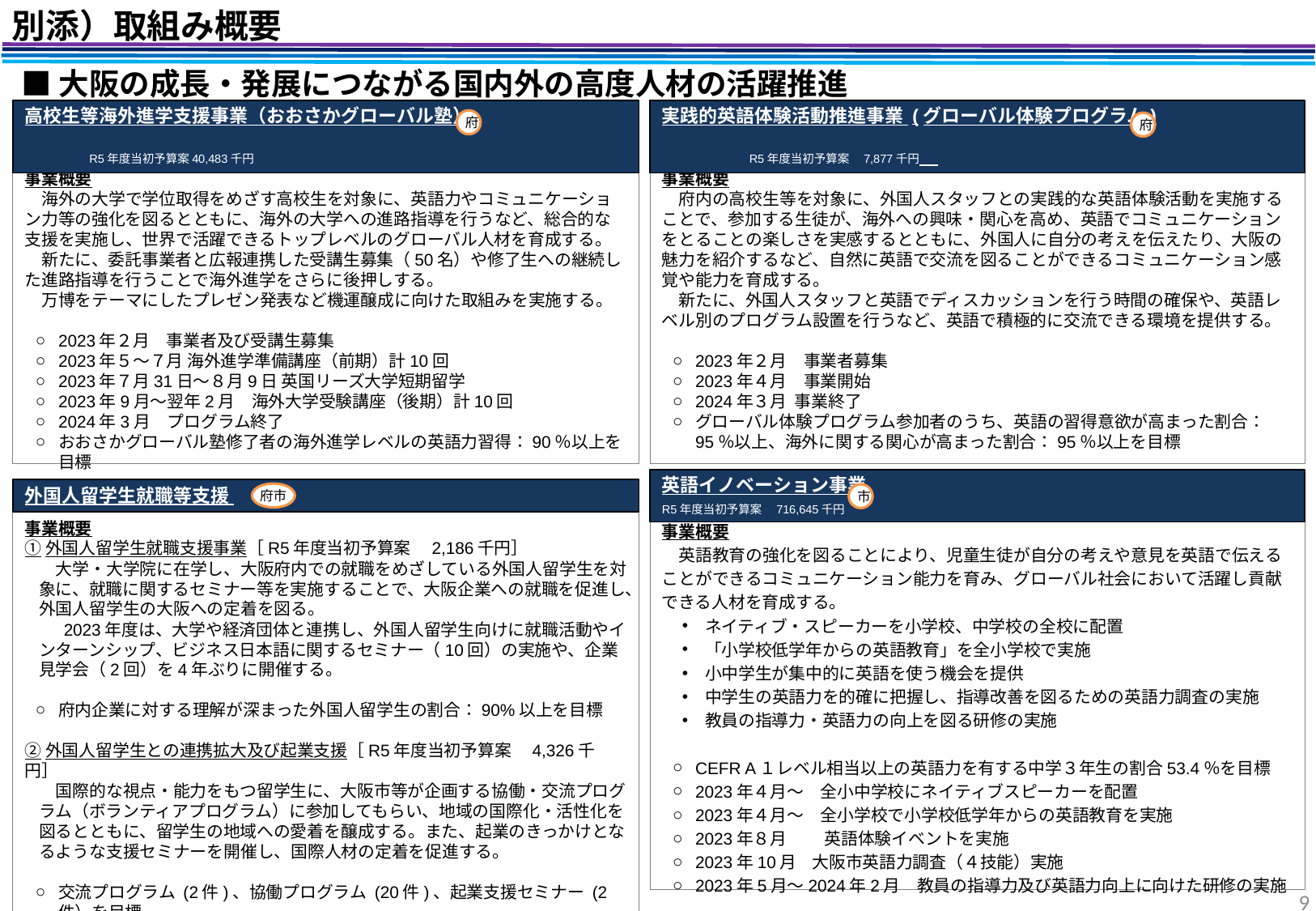

別添）取組み概要
■大阪の成長・発展につながる国内外の高度人材の活躍推進
高校生等海外進学支援事業（おおさかグローバル塾）
　　　　　　　　　　　　　　　　　　　　　　　　　　　　　　　　　　　 R5年度当初予算案40,483千円
実践的英語体験活動推進事業 (グローバル体験プログラム)
　　　　　　　　　　　　　　　　　　　　　　　　　　　　　　　　　　　　　  R5年度当初予算案　7,877千円
府
府
事業概要
　海外の大学で学位取得をめざす高校生を対象に、英語力やコミュニケーション力等の強化を図るとともに、海外の大学への進路指導を行うなど、総合的な支援を実施し、世界で活躍できるトップレベルのグローバル人材を育成する。
　新たに、委託事業者と広報連携した受講生募集（50名）や修了生への継続した進路指導を行うことで海外進学をさらに後押しする。
　万博をテーマにしたプレゼン発表など機運醸成に向けた取組みを実施する。

2023年２月　事業者及び受講生募集
2023年５～７月 海外進学準備講座（前期）計10回
2023年７月31日～８月9日 英国リーズ大学短期留学
2023年9月～翌年2月　海外大学受験講座（後期）計10回
2024年3月　プログラム終了
おおさかグローバル塾修了者の海外進学レベルの英語力習得：90％以上を目標
事業概要
　府内の高校生等を対象に、外国人スタッフとの実践的な英語体験活動を実施することで、参加する生徒が、海外への興味・関心を高め、英語でコミュニケーションをとることの楽しさを実感するとともに、外国人に自分の考えを伝えたり、大阪の魅力を紹介するなど、自然に英語で交流を図ることができるコミュニケーション感覚や能力を育成する。
　新たに、外国人スタッフと英語でディスカッションを行う時間の確保や、英語レベル別のプログラム設置を行うなど、英語で積極的に交流できる環境を提供する。

2023年２月　事業者募集
2023年４月　事業開始
2024年３月  事業終了
グローバル体験プログラム参加者のうち、英語の習得意欲が高まった割合：95％以上、海外に関する関心が高まった割合：95％以上を目標
外国人留学生就職等支援
英語イノベーション事業　　　　　　　　　　　　　　　　　　　　　　 R5年度当初予算案　716,645千円
府市

市
事業概要
①外国人留学生就職支援事業［R5年度当初予算案　2,186千円］
　大学・大学院に在学し、大阪府内での就職をめざしている外国人留学生を対象に、就職に関するセミナー等を実施することで、大阪企業への就職を促進し、外国人留学生の大阪への定着を図る。
　 2023年度は、大学や経済団体と連携し、外国人留学生向けに就職活動やインターンシップ、ビジネス日本語に関するセミナー（10回）の実施や、企業見学会（2回）を4年ぶりに開催する。

府内企業に対する理解が深まった外国人留学生の割合：90%以上を目標

②外国人留学生との連携拡大及び起業支援［R5年度当初予算案　4,326千円］
　国際的な視点・能力をもつ留学生に、大阪市等が企画する協働・交流プログラム（ボランティアプログラム）に参加してもらい、地域の国際化・活性化を図るとともに、留学生の地域への愛着を醸成する。また、起業のきっかけとなるような支援セミナーを開催し、国際人材の定着を促進する。

交流プログラム (2件)、協働プログラム (20件)、起業支援セミナー (2件）を目標
事業概要
　英語教育の強化を図ることにより、児童生徒が自分の考えや意見を英語で伝えることができるコミュニケーション能力を育み、グローバル社会において活躍し貢献できる人材を育成する。
ネイティブ・スピーカーを小学校、中学校の全校に配置
「小学校低学年からの英語教育」を全小学校で実施
小中学生が集中的に英語を使う機会を提供
中学生の英語力を的確に把握し、指導改善を図るための英語力調査の実施
教員の指導力・英語力の向上を図る研修の実施

CEFR A１レベル相当以上の英語力を有する中学３年生の割合53.4％を目標
2023年４月～　全小中学校にネイティブスピーカーを配置
2023年４月～　全小学校で小学校低学年からの英語教育を実施
2023年８月　　 英語体験イベントを実施
2023年10月    大阪市英語力調査（４技能）実施
2023年5月～2024年2月　教員の指導力及び英語力向上に向けた研修の実施
9